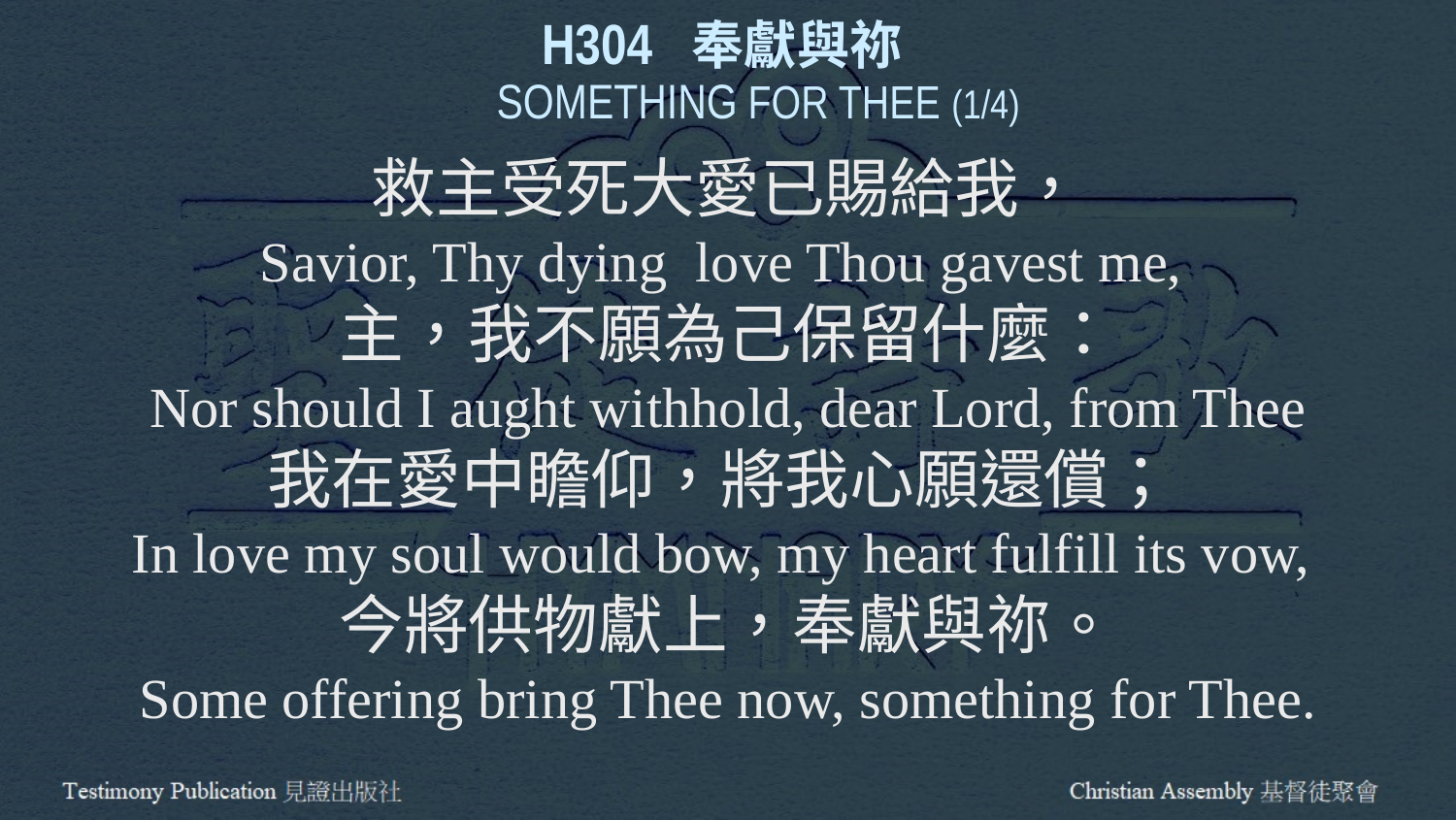

H304  奉獻與祢
SOMETHING FOR THEE (1/4)
救主受死大愛已賜給我，
Savior, Thy dying  love Thou gavest me,
主，我不願為己保留什麼：
Nor should I aught withhold, dear Lord, from Thee
我在愛中瞻仰，將我心願還償；
In love my soul would bow, my heart fulfill its vow,
今將供物獻上，奉獻與祢。
Some offering bring Thee now, something for Thee.